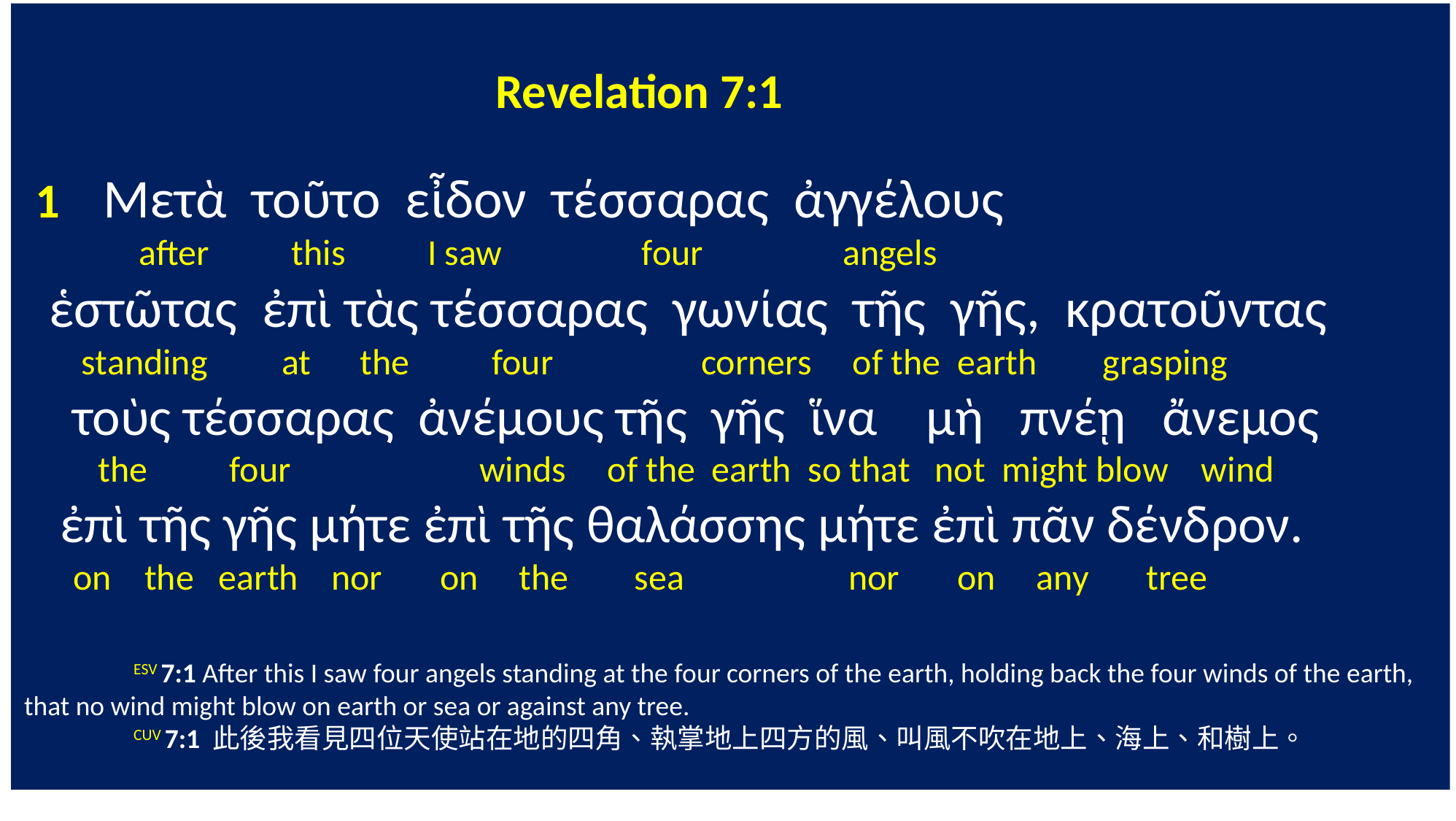

Revelation 7:1

 1    Μετὰ  τοῦτο  εἶδον  τέσσαρας  ἀγγέλους
              after          this          I saw                 four                 angels
  ἑστῶτας  ἐπὶ τὰς τέσσαρας  γωνίας  τῆς  γῆς,  κρατοῦντας
       standing         at      the          four                  corners     of the  earth        grasping
    τοὺς τέσσαρας  ἀνέμους τῆς  γῆς  ἵνα    μὴ   πνέῃ   ἄνεμος
         the          four                       winds     of the  earth  so that   not  might blow    wind
   ἐπὶ τῆς γῆς μήτε ἐπὶ τῆς θαλάσσης μήτε ἐπὶ πᾶν δένδρον.
      on    the   earth    nor       on     the        sea                    nor       on     any       tree

	ESV 7:1 After this I saw four angels standing at the four corners of the earth, holding back the four winds of the earth, that no wind might blow on earth or sea or against any tree.
	CUV 7:1 此後我看見四位天使站在地的四角、執掌地上四方的風、叫風不吹在地上、海上、和樹上。